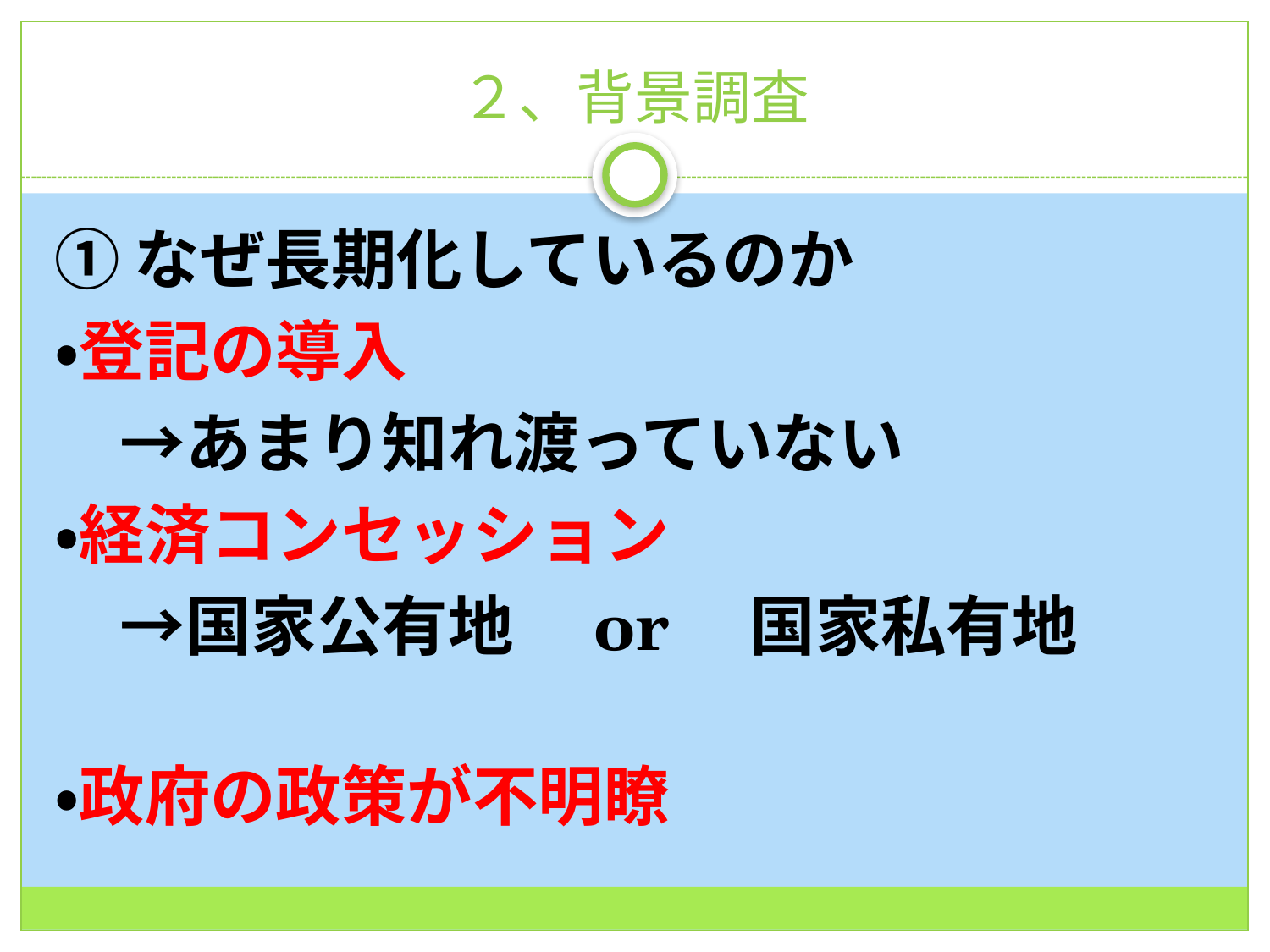

# ２、背景調査
①なぜ長期化しているのか
・登記の導入
　→あまり知れ渡っていない
・経済コンセッション
　→国家公有地　or　国家私有地
・政府の政策が不明瞭